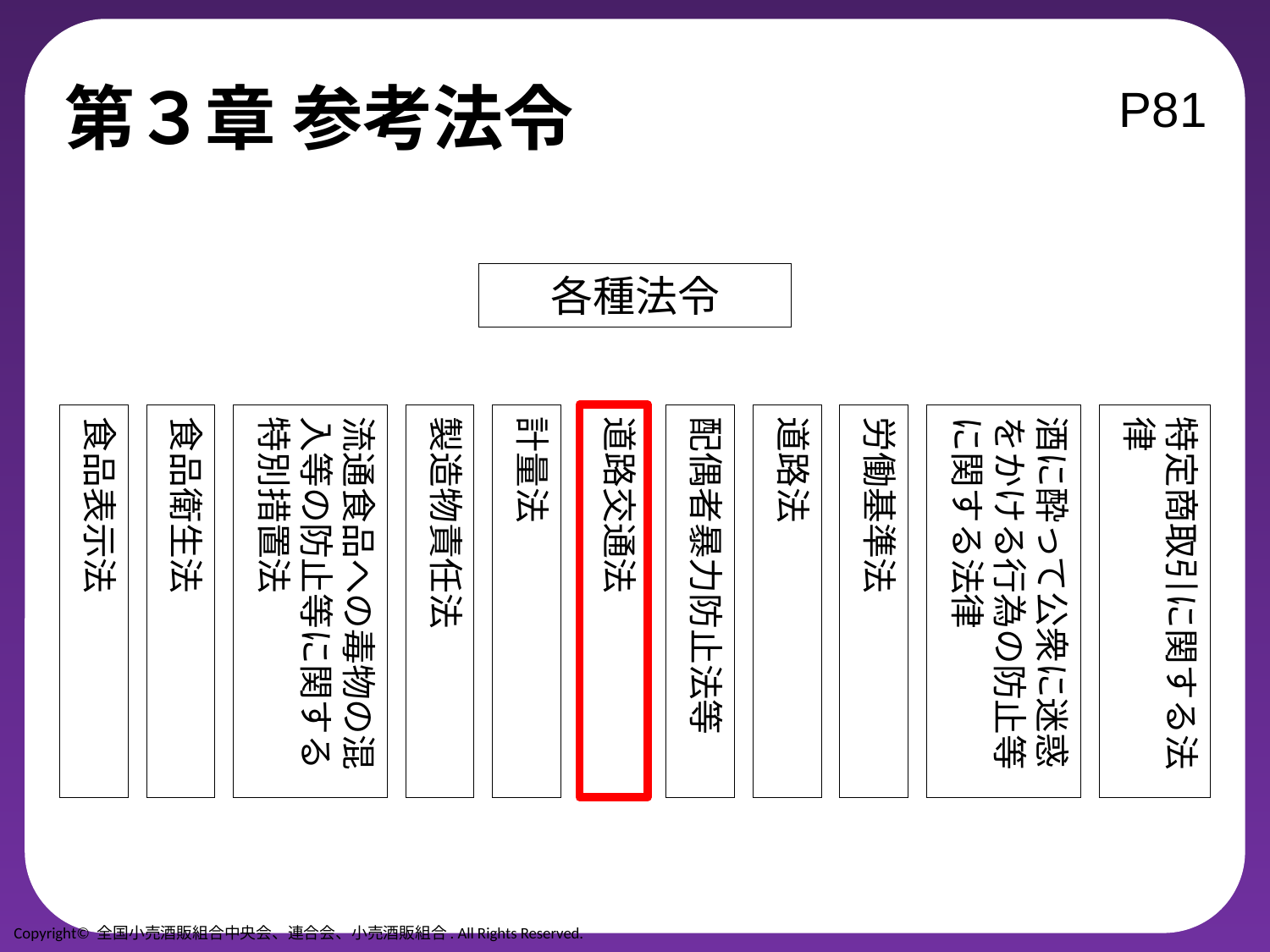

# 第３章 参考法令
P81
各種法令
食品表示法
食品衛生法
流通食品への毒物の混入等の防止等に関する特別措置法
製造物責任法
計量法
道路交通法
配偶者暴力防止法等
道路法
労働基準法
酒に酔って公衆に迷惑をかける行為の防止等に関する法律
特定商取引に関する法律
Copyright© 全国小売酒販組合中央会、連合会、小売酒販組合. All Rights Reserved.